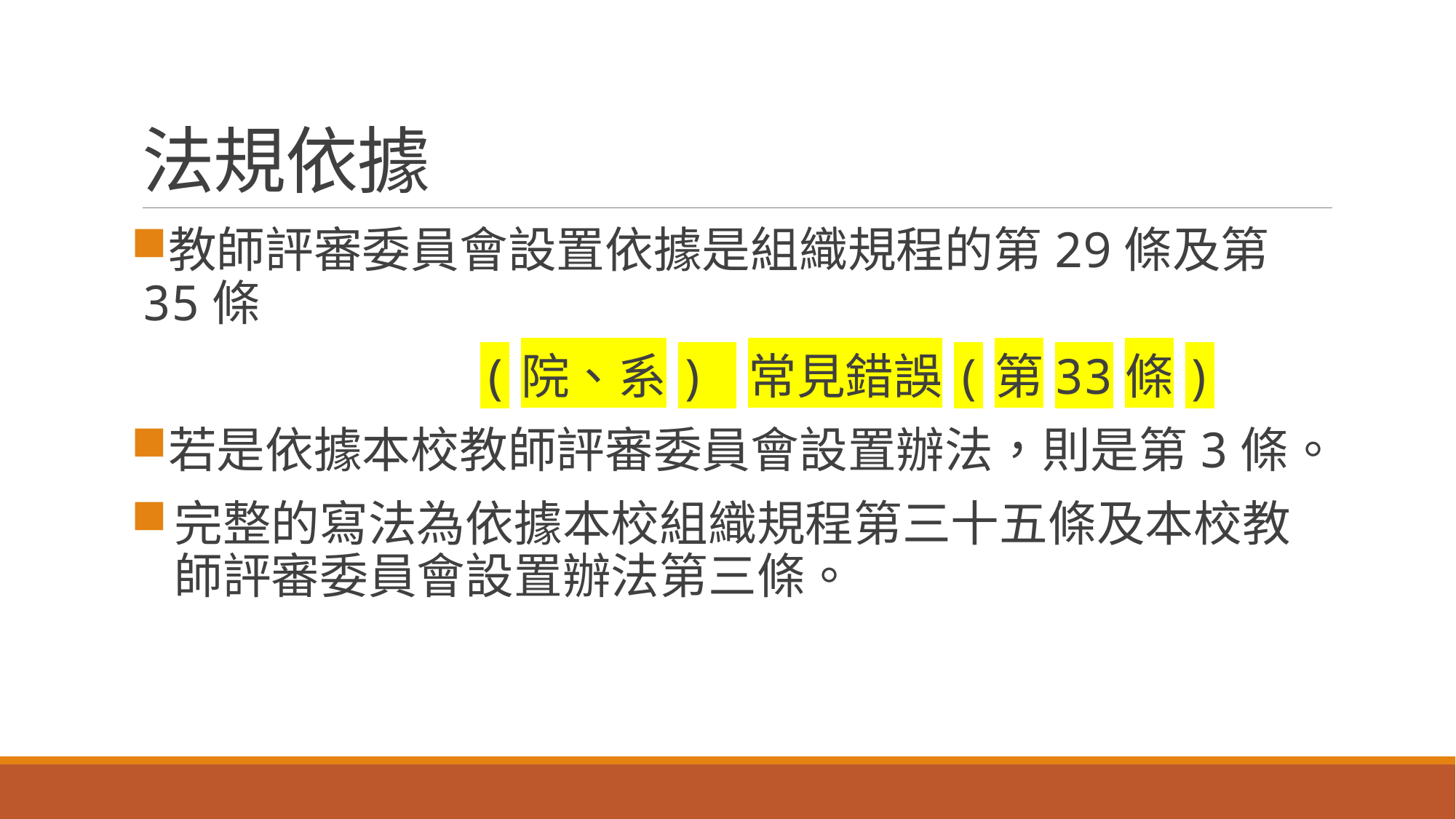

# 法規依據
教師評審委員會設置依據是組織規程的第29條及第35條
            (院、系) 常見錯誤(第33條)
若是依據本校教師評審委員會設置辦法，則是第3條。
完整的寫法為依據本校組織規程第三十五條及本校教師評審委員會設置辦法第三條。